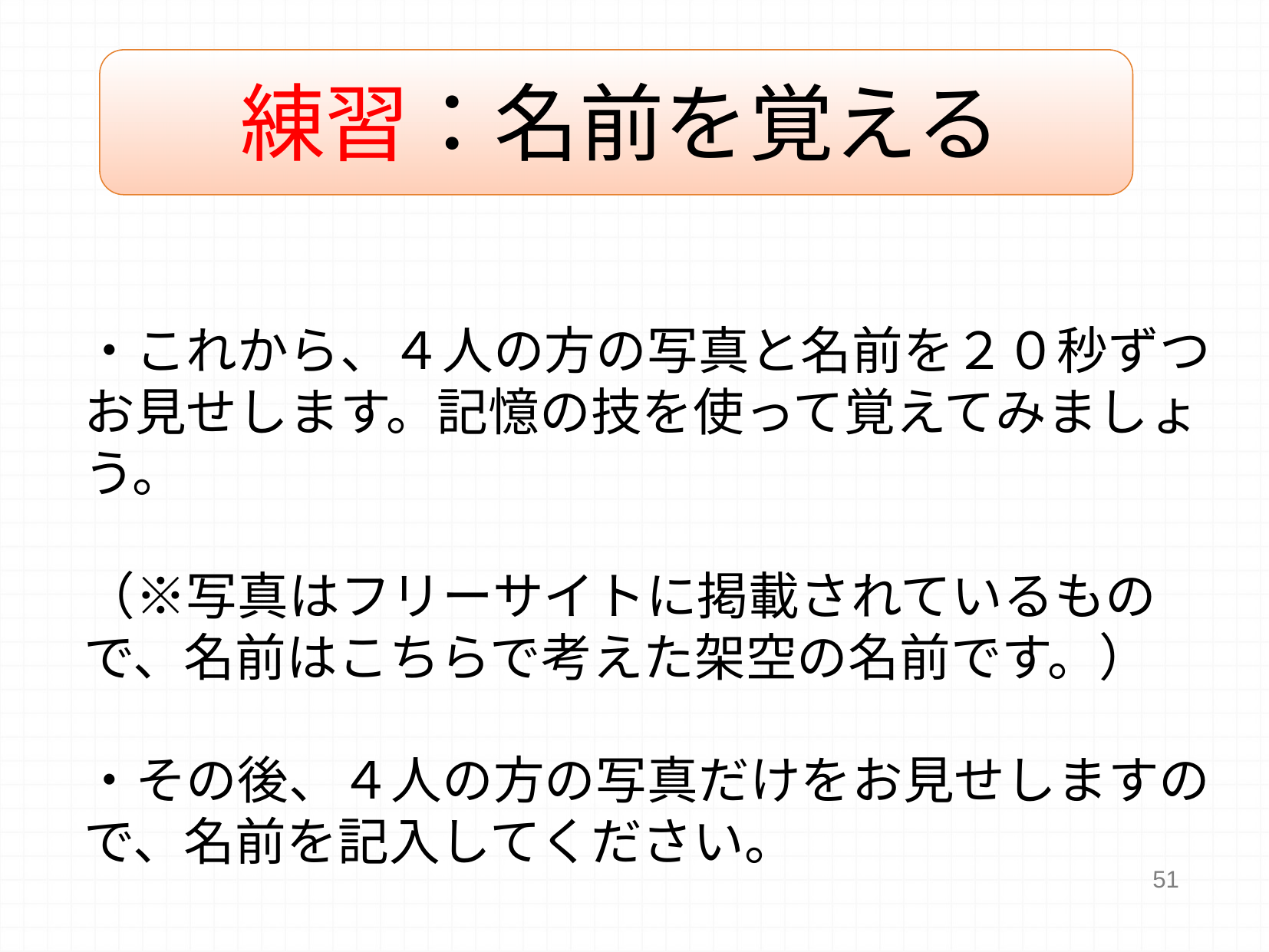

練習：名前を覚える

・これから、４人の方の写真と名前を２０秒ずつお見せします。記憶の技を使って覚えてみましょう。

（※写真はフリーサイトに掲載されているもので、名前はこちらで考えた架空の名前です。）

・その後、４人の方の写真だけをお見せしますので、名前を記入してください。
51